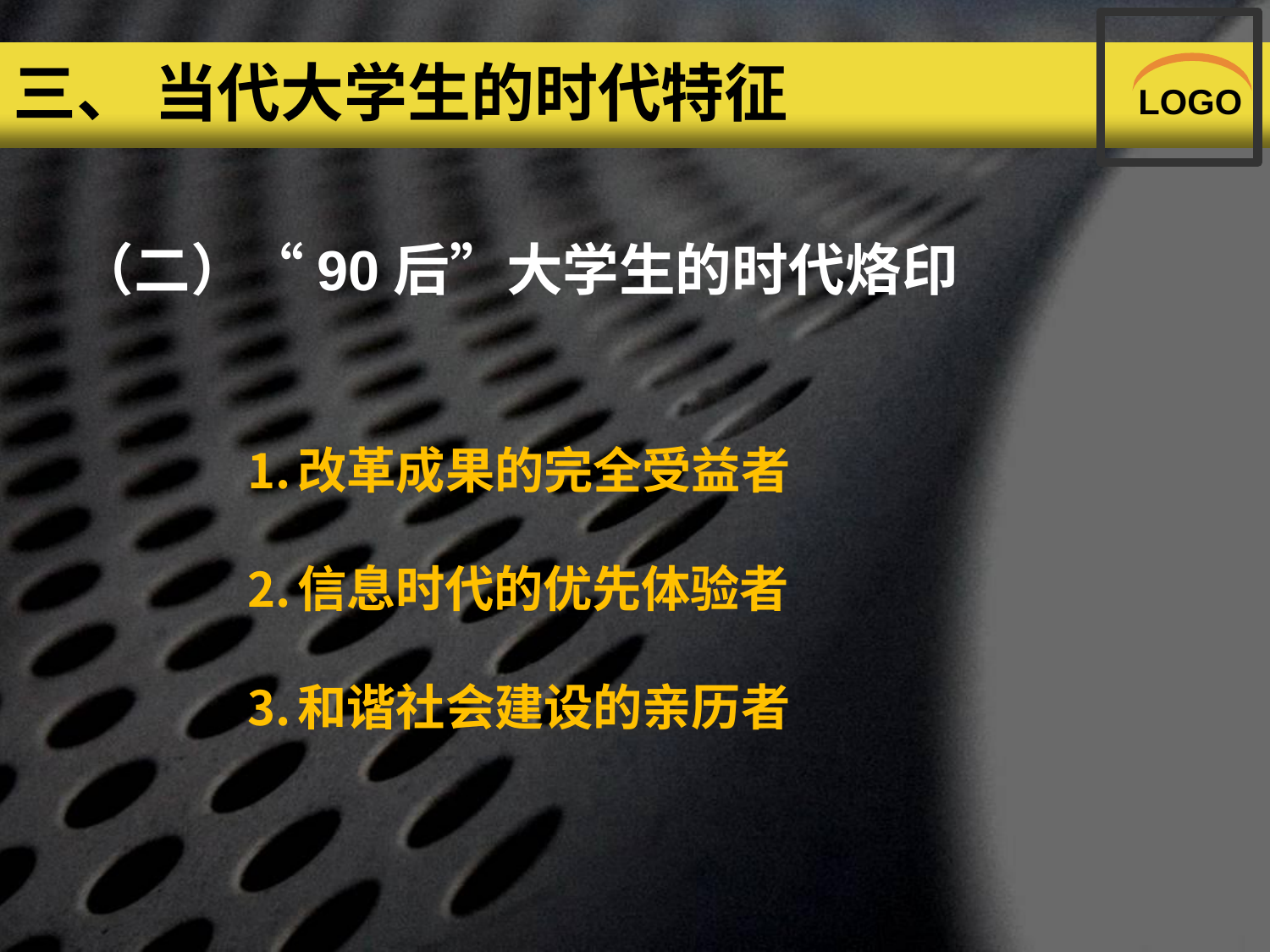

# 三、 当代大学生的时代特征

LOGO

（二）“90后”大学生的时代烙印

改革成果的完全受益者

信息时代的优先体验者

和谐社会建设的亲历者